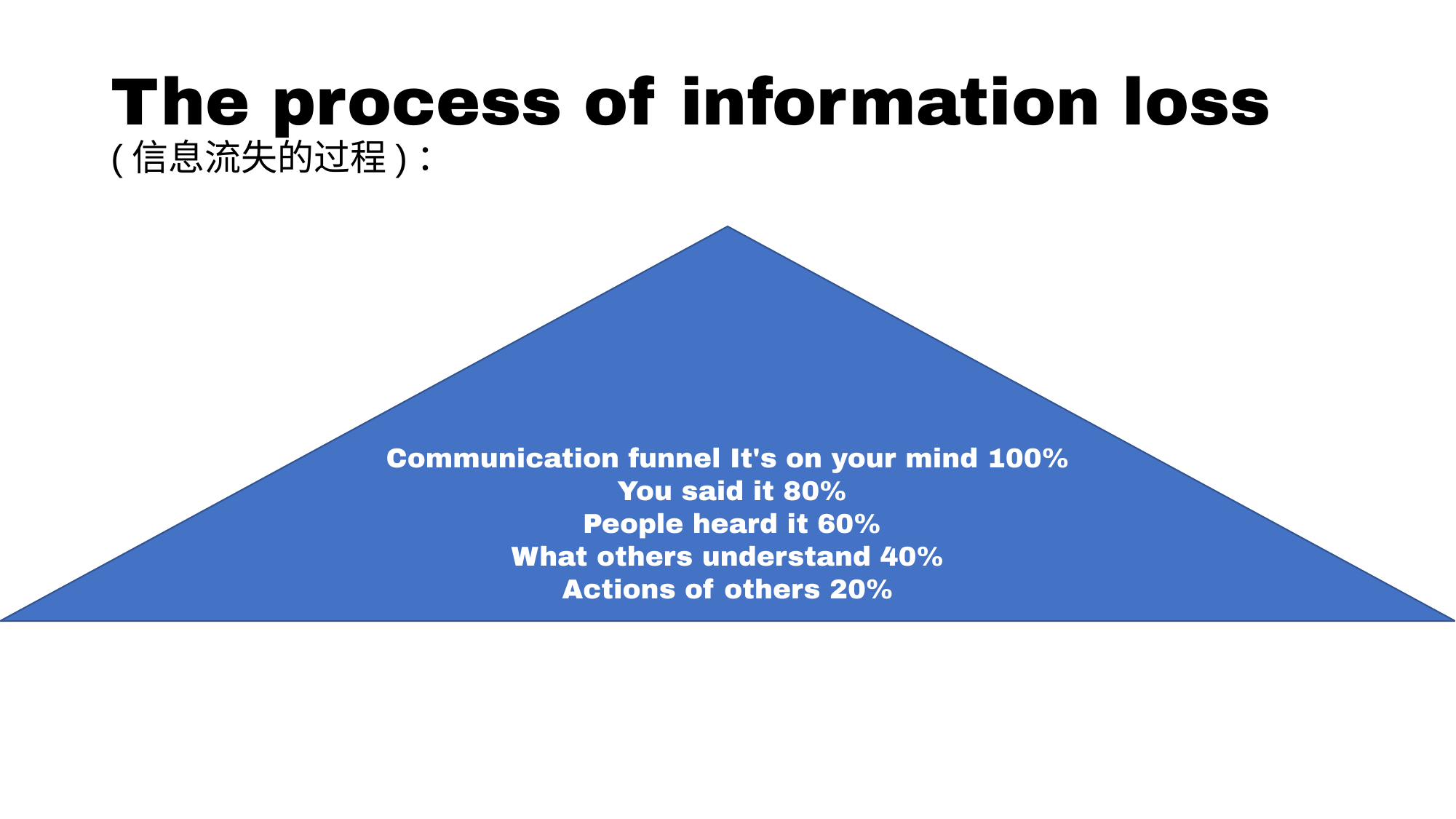

# The process of information loss (信息流失的过程)：
Communication funnel It's on your mind 100%
 You said it 80%
 People heard it 60%
 What others understand 40%
Actions of others 20%